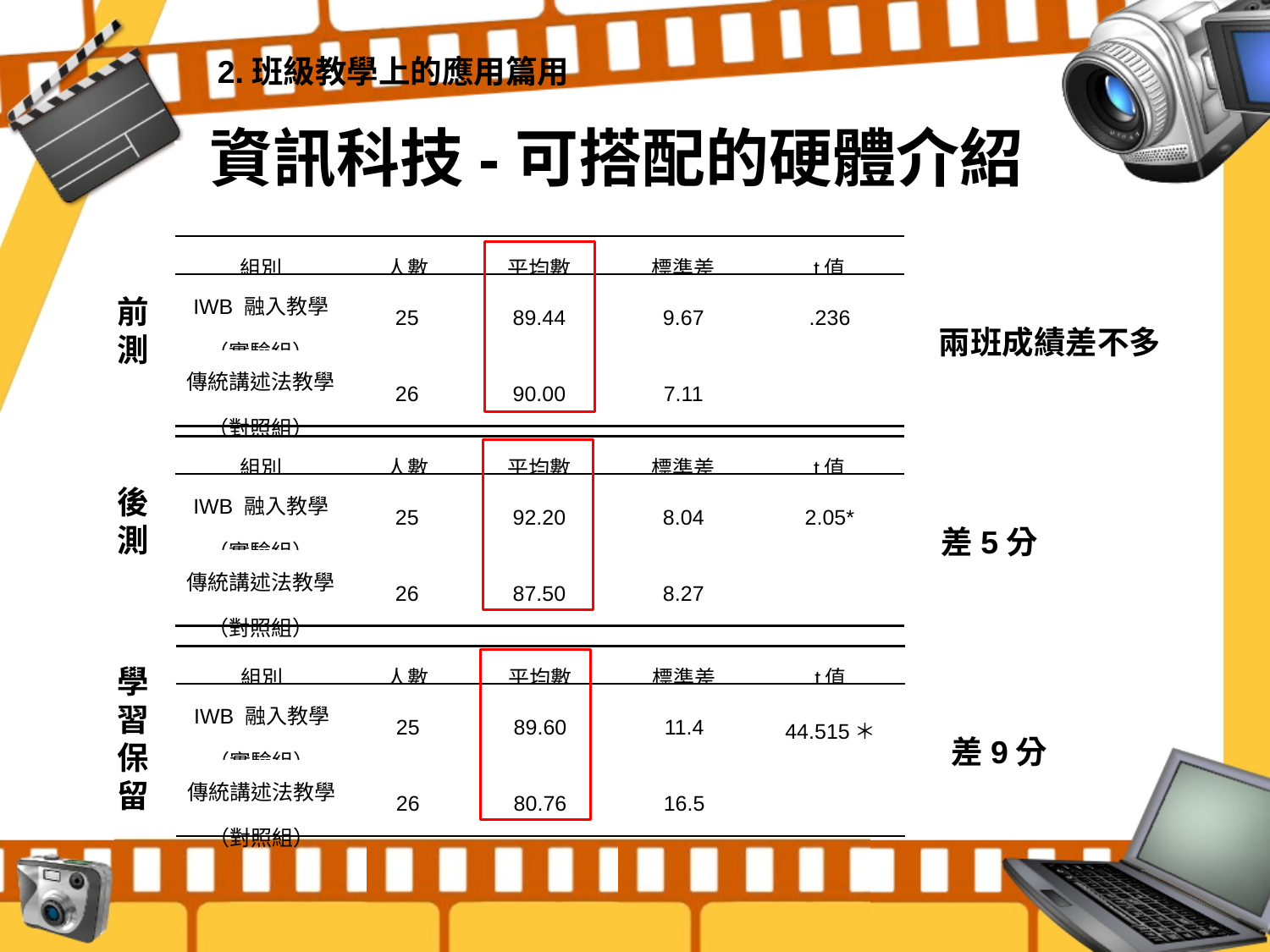

2.班級教學上的應用篇用
# 資訊科技-可搭配的硬體介紹
電子白板融入教學
| 組別 | 人數 | 平均數 | 標準差 | t值 |
| --- | --- | --- | --- | --- |
| IWB 融入教學 （實驗組） | 25 | 89.44 | 9.67 | .236 |
| 傳統講述法教學 （對照組） | 26 | 90.00 | 7.11 |  |

前測
兩班成績差不多
| 組別 | 人數 | 平均數 | 標準差 | t值 |
| --- | --- | --- | --- | --- |
| IWB 融入教學 （實驗組） | 25 | 92.20 | 8.04 | 2.05\* |
| 傳統講述法教學 （對照組） | 26 | 87.50 | 8.27 |  |

後測
差5分
| 組別 | 人數 | 平均數 | 標準差 | t值 |
| --- | --- | --- | --- | --- |
| IWB 融入教學 （實驗組） | 25 | 89.60 | 11.4 | 44.515＊ |
| 傳統講述法教學 （對照組） | 26 | 80.76 | 16.5 |  |

學習保留
差9分